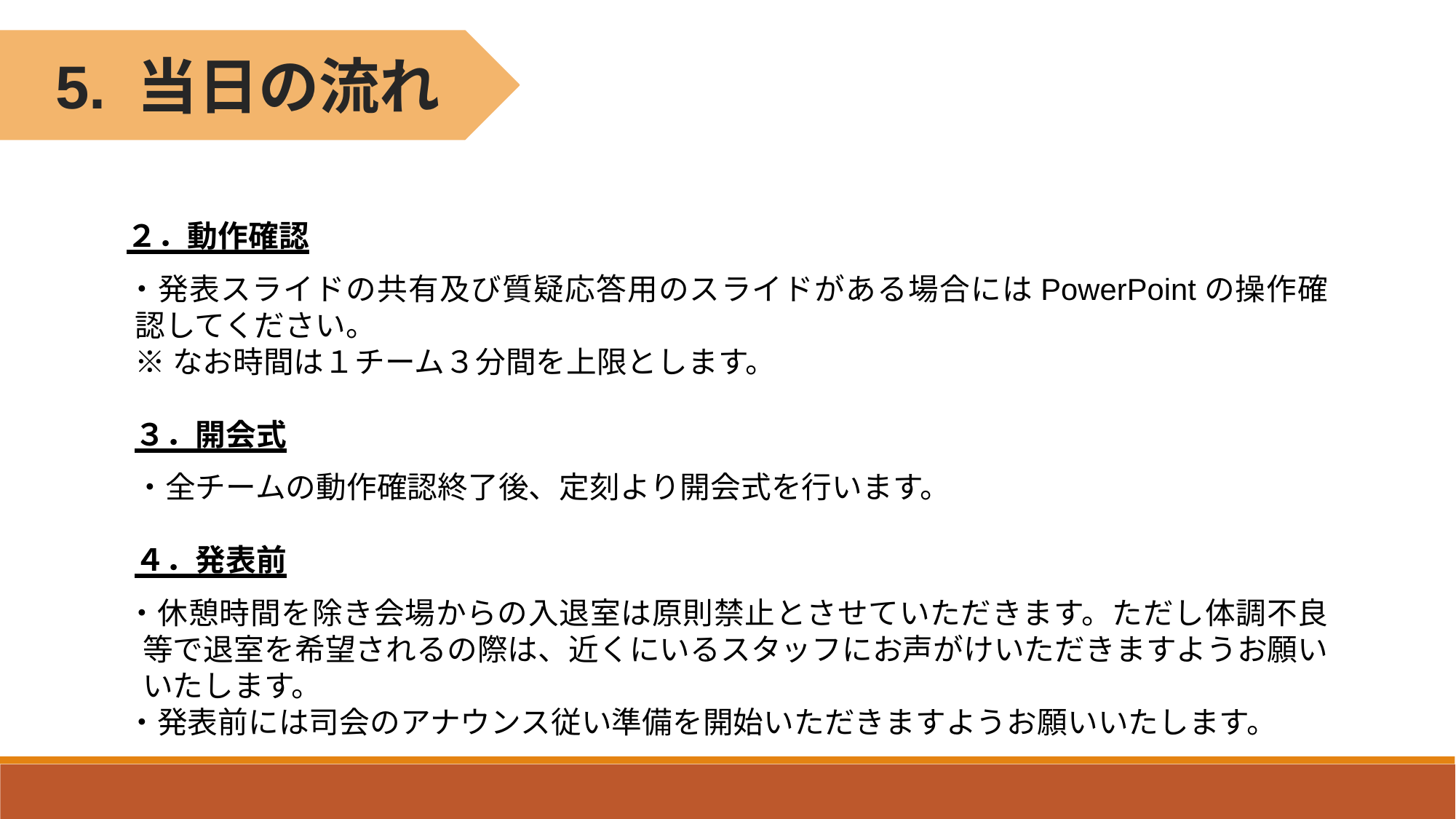

5. 当日の流れ
２．動作確認

・発表スライドの共有及び質疑応答用のスライドがある場合にはPowerPointの操作確認してください。
※なお時間は１チーム３分間を上限とします。

３．開会式

・全チームの動作確認終了後、定刻より開会式を行います。

４．発表前

・休憩時間を除き会場からの入退室は原則禁止とさせていただきます。ただし体調不良等で退室を希望されるの際は、近くにいるスタッフにお声がけいただきますようお願いいたします。
・発表前には司会のアナウンス従い準備を開始いただきますようお願いいたします。